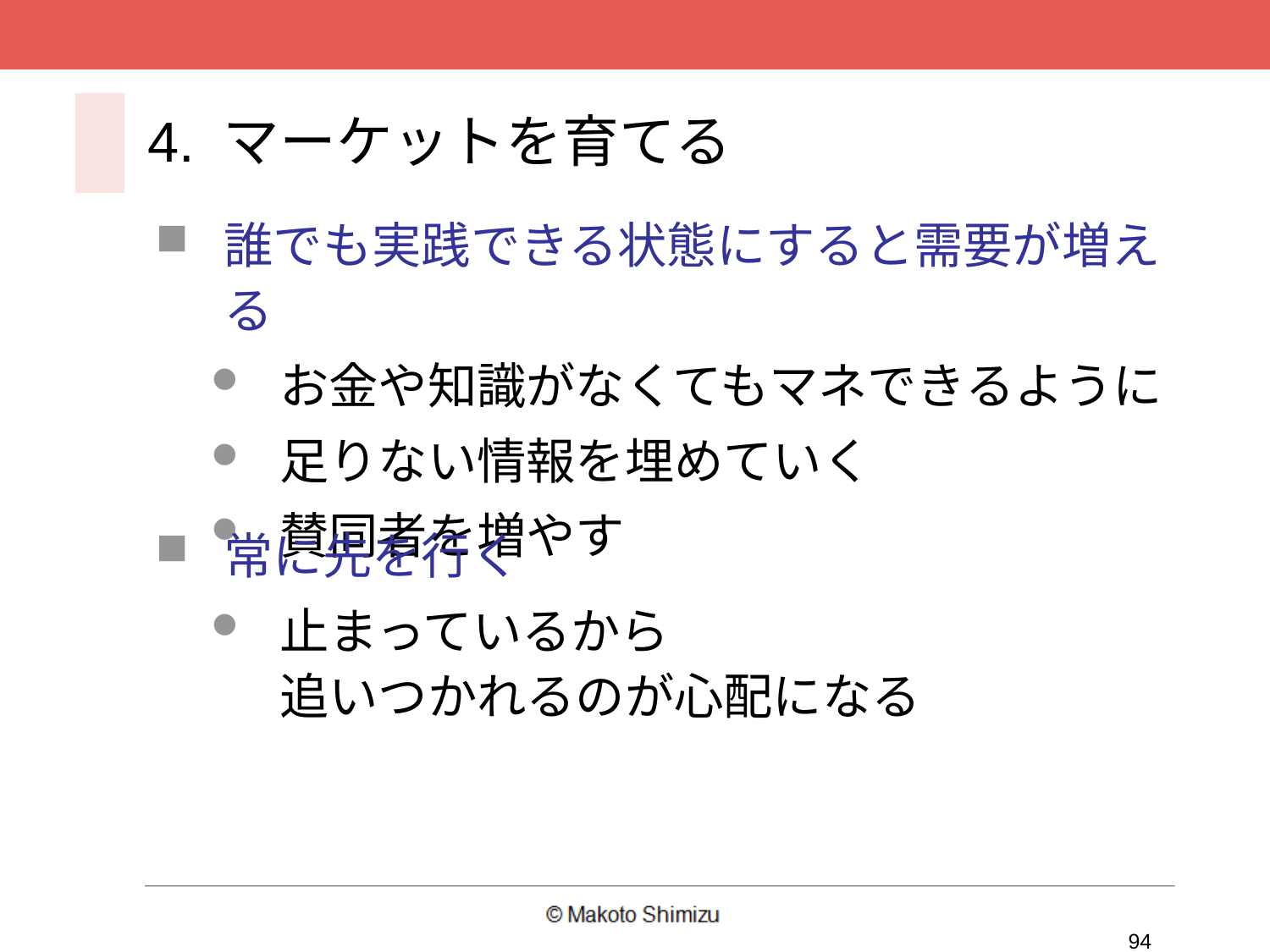

4. マーケットを育てる
誰でも実践できる状態にすると需要が増える
お金や知識がなくてもマネできるように
足りない情報を埋めていく
賛同者を増やす
常に先を行く
止まっているから
追いつかれるのが心配になる